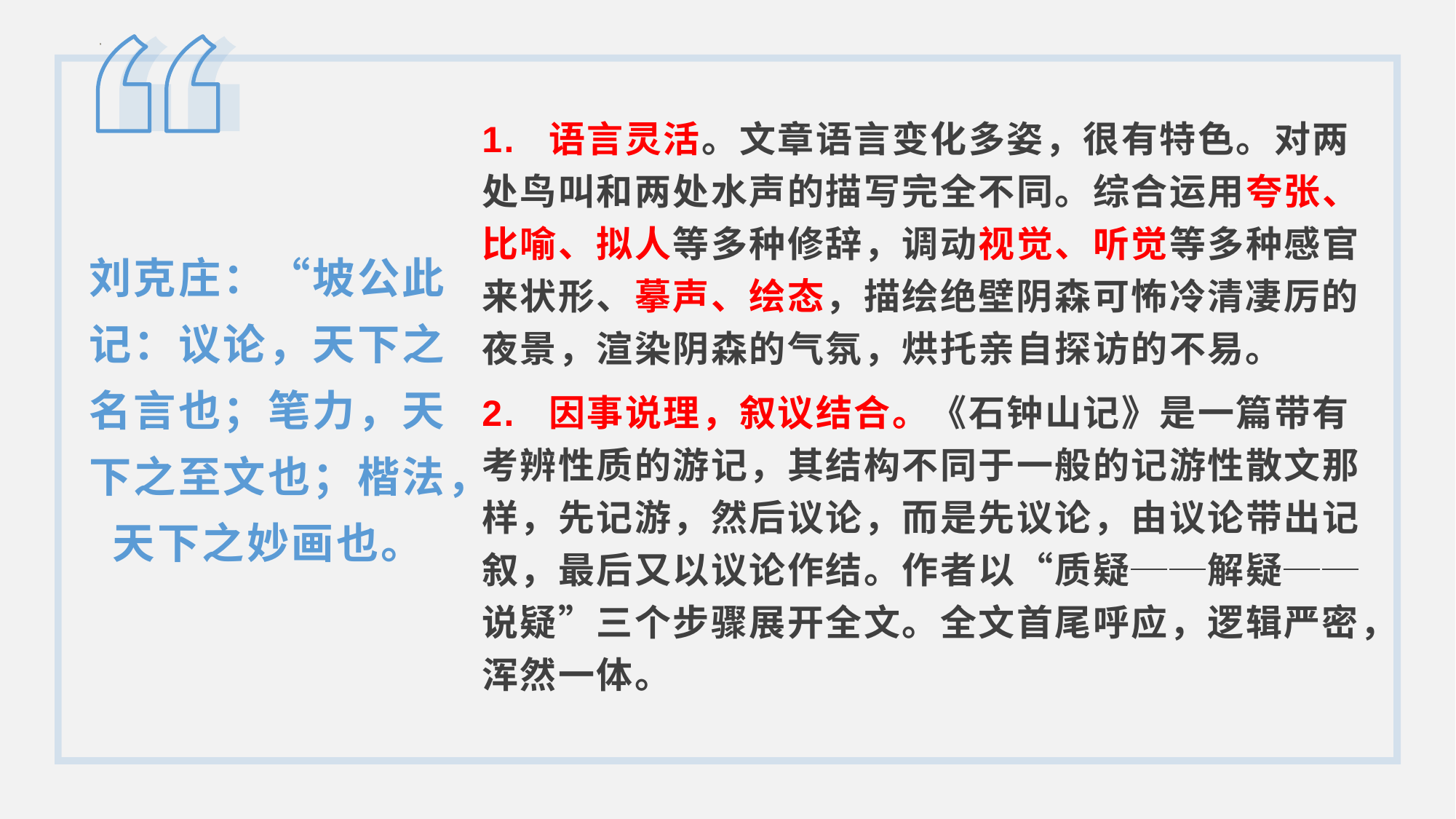

1.  语言灵活。文章语言变化多姿，很有特色。对两处鸟叫和两处水声的描写完全不同。综合运用夸张、比喻、拟人等多种修辞，调动视觉、听觉等多种感官来状形、摹声、绘态，描绘绝壁阴森可怖冷清凄厉的夜景，渲染阴森的气氛，烘托亲自探访的不易。
2.  因事说理，叙议结合。《石钟山记》是一篇带有考辨性质的游记，其结构不同于一般的记游性散文那样，先记游，然后议论，而是先议论，由议论带出记叙，最后又以议论作结。作者以“质疑──解疑──说疑”三个步骤展开全文。全文首尾呼应，逻辑严密，浑然一体。
刘克庄：“坡公此记：议论，天下之名言也；笔力，天下之至文也；楷法，天下之妙画也。